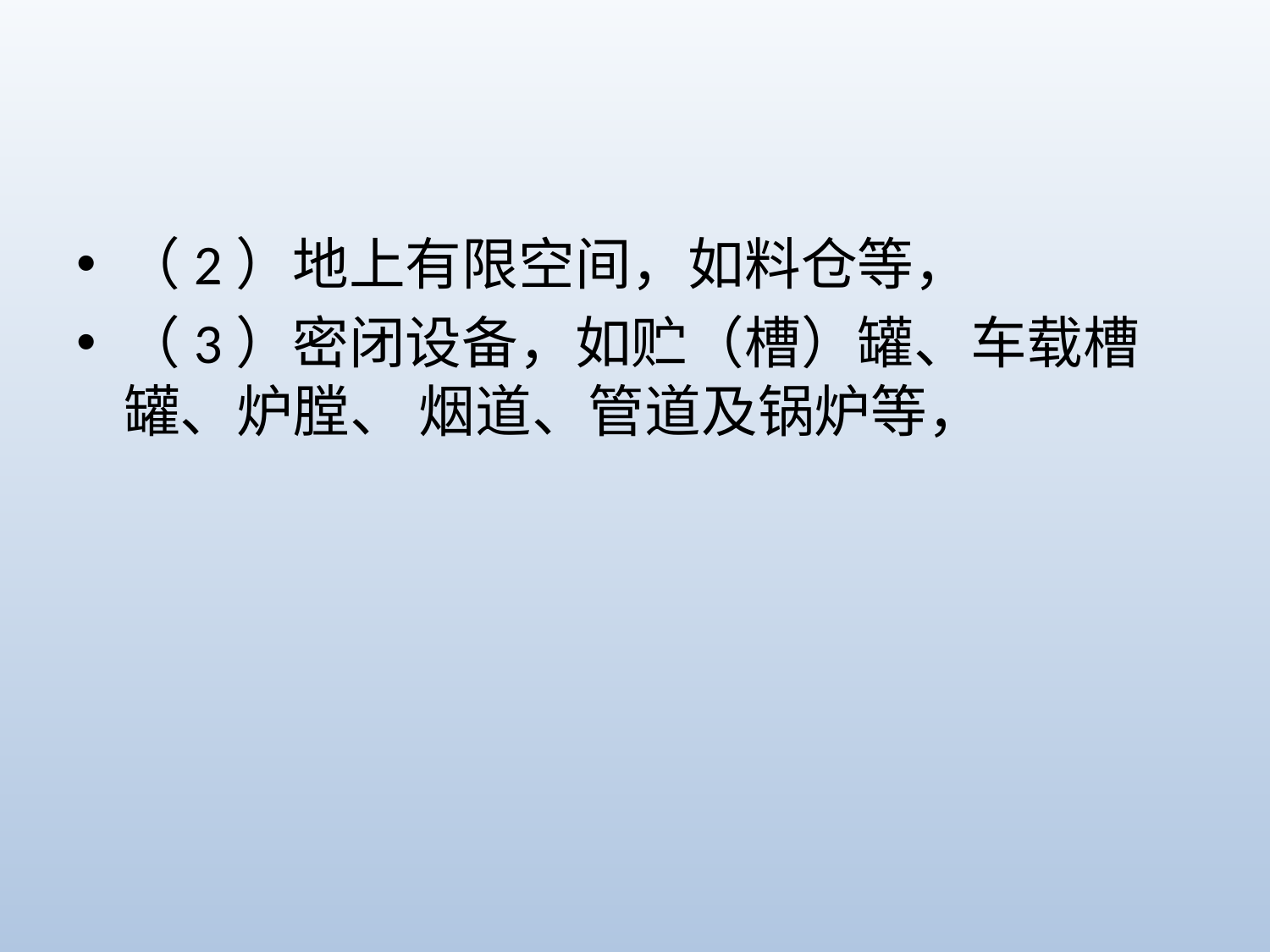

#
（2）地上有限空间，如料仓等，
（3）密闭设备，如贮（槽）罐、车载槽罐、炉膛、 烟道、管道及锅炉等，